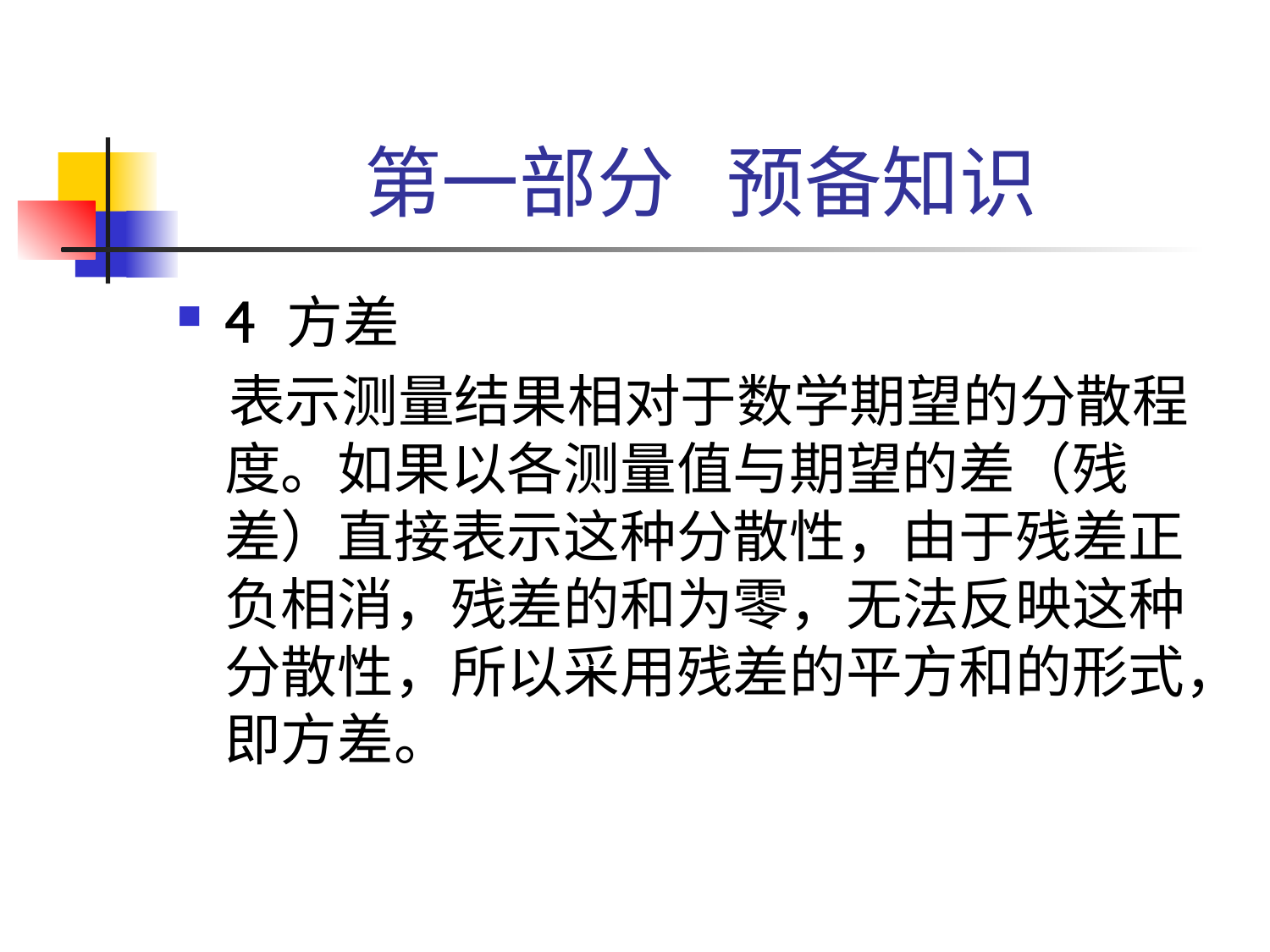

# 第一部分   预备知识
4 方差
   表示测量结果相对于数学期望的分散程度。如果以各测量值与期望的差（残差）直接表示这种分散性，由于残差正负相消，残差的和为零，无法反映这种分散性，所以采用残差的平方和的形式，即方差。